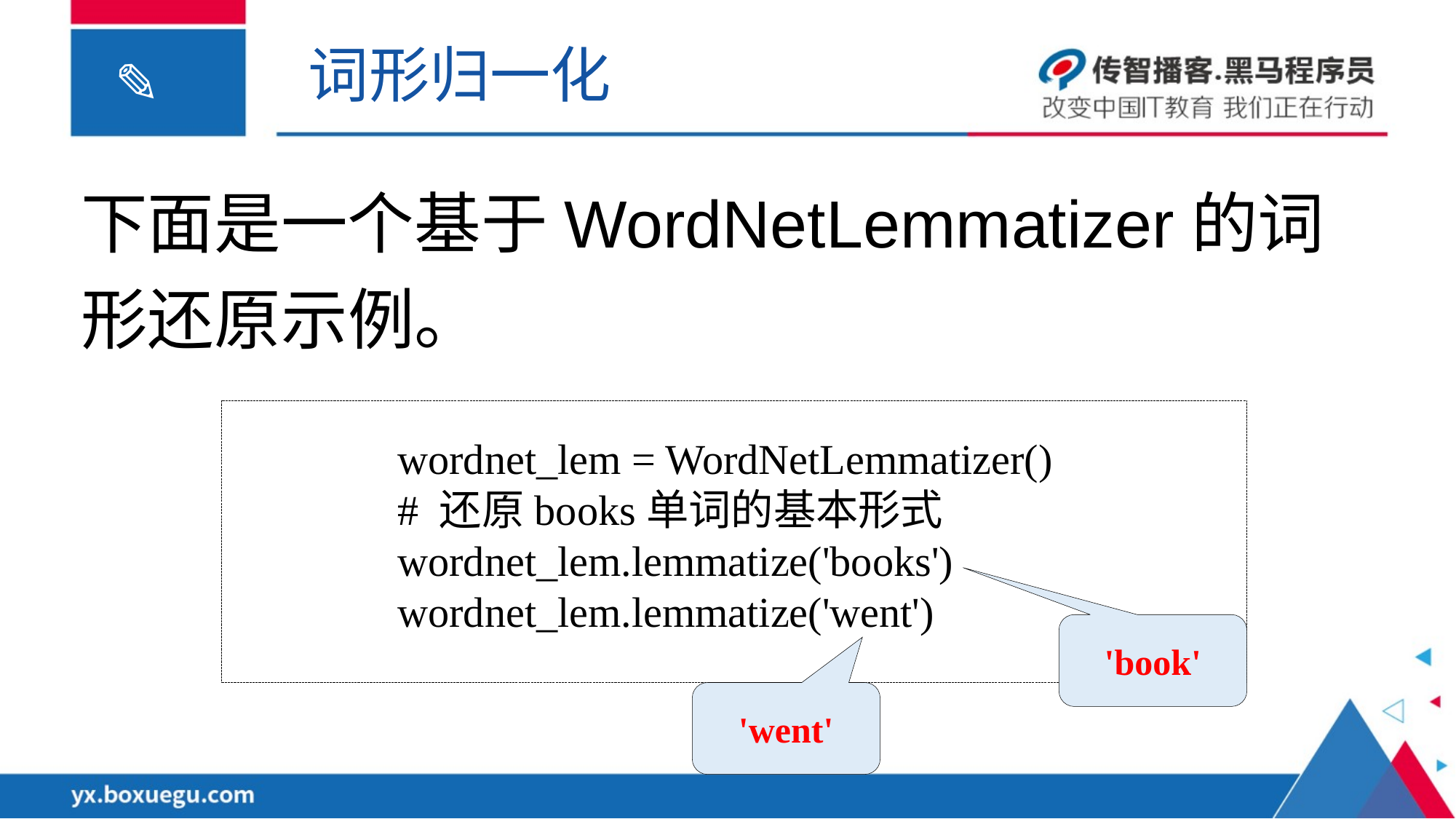

词形归一化
下面是一个基于WordNetLemmatizer的词形还原示例。

wordnet_lem = WordNetLemmatizer()
# 还原books单词的基本形式
wordnet_lem.lemmatize('books')
wordnet_lem.lemmatize('went')
'book'
'went'